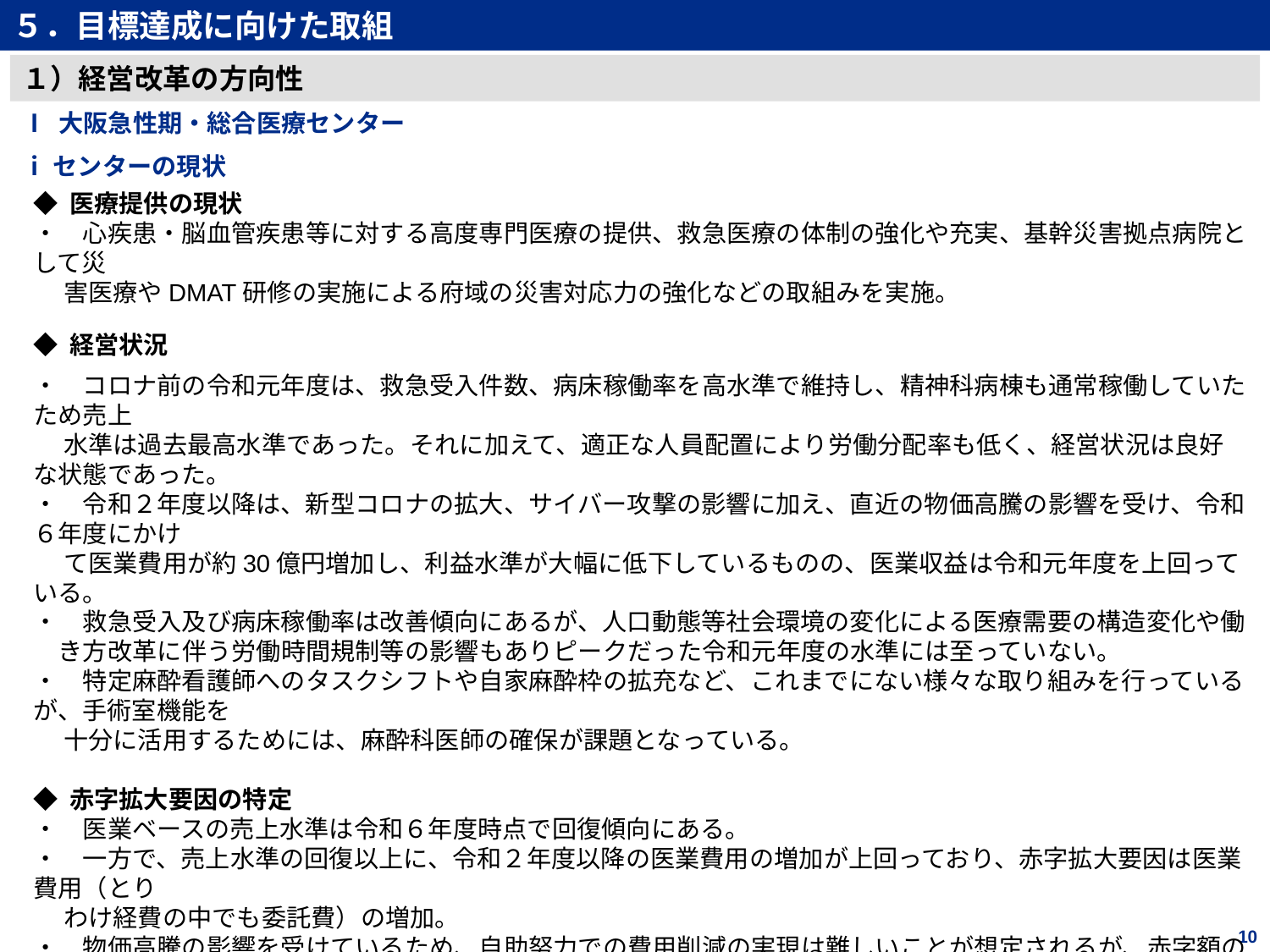

５．目標達成に向けた取組
１）経営改革の方向性
Ⅰ 大阪急性期・総合医療センター
ⅰセンターの現状
◆ 医療提供の現状
・　心疾患・脳血管疾患等に対する高度専門医療の提供、救急医療の体制の強化や充実、基幹災害拠点病院として災
　 害医療やDMAT研修の実施による府域の災害対応力の強化などの取組みを実施。

◆ 経営状況
・　コロナ前の令和元年度は、救急受入件数、病床稼働率を高水準で維持し、精神科病棟も通常稼働していたため売上
　 水準は過去最高水準であった。それに加えて、適正な人員配置により労働分配率も低く、経営状況は良好な状態であった。
・　令和２年度以降は、新型コロナの拡大、サイバー攻撃の影響に加え、直近の物価高騰の影響を受け、令和６年度にかけ
　 て医業費用が約30億円増加し、利益水準が大幅に低下しているものの、医業収益は令和元年度を上回っている。
・　救急受入及び病床稼働率は改善傾向にあるが、人口動態等社会環境の変化による医療需要の構造変化や働き方改革に伴う労働時間規制等の影響もありピークだった令和元年度の水準には至っていない。
・　特定麻酔看護師へのタスクシフトや自家麻酔枠の拡充など、これまでにない様々な取り組みを行っているが、手術室機能を
　 十分に活用するためには、麻酔科医師の確保が課題となっている。

◆ 赤字拡大要因の特定
・　医業ベースの売上水準は令和６年度時点で回復傾向にある。
・　一方で、売上水準の回復以上に、令和２年度以降の医業費用の増加が上回っており、赤字拡大要因は医業費用（とり
　 わけ経費の中でも委託費）の増加。
・　物価高騰の影響を受けているため、自助努力での費用削減の実現は難しいことが想定されるが、赤字額の縮小には医業
　 費用の低減・適正化が必須となる。

◆ 今後の医療需要予測等
・　当センターが所在する大阪市医療圏は、今後も、救急搬送件数の増加、特に、高齢者救急の増加が見込まれている。
・　また、少子化に伴い小児周産期医療ニーズの減少が見込まれる。
10